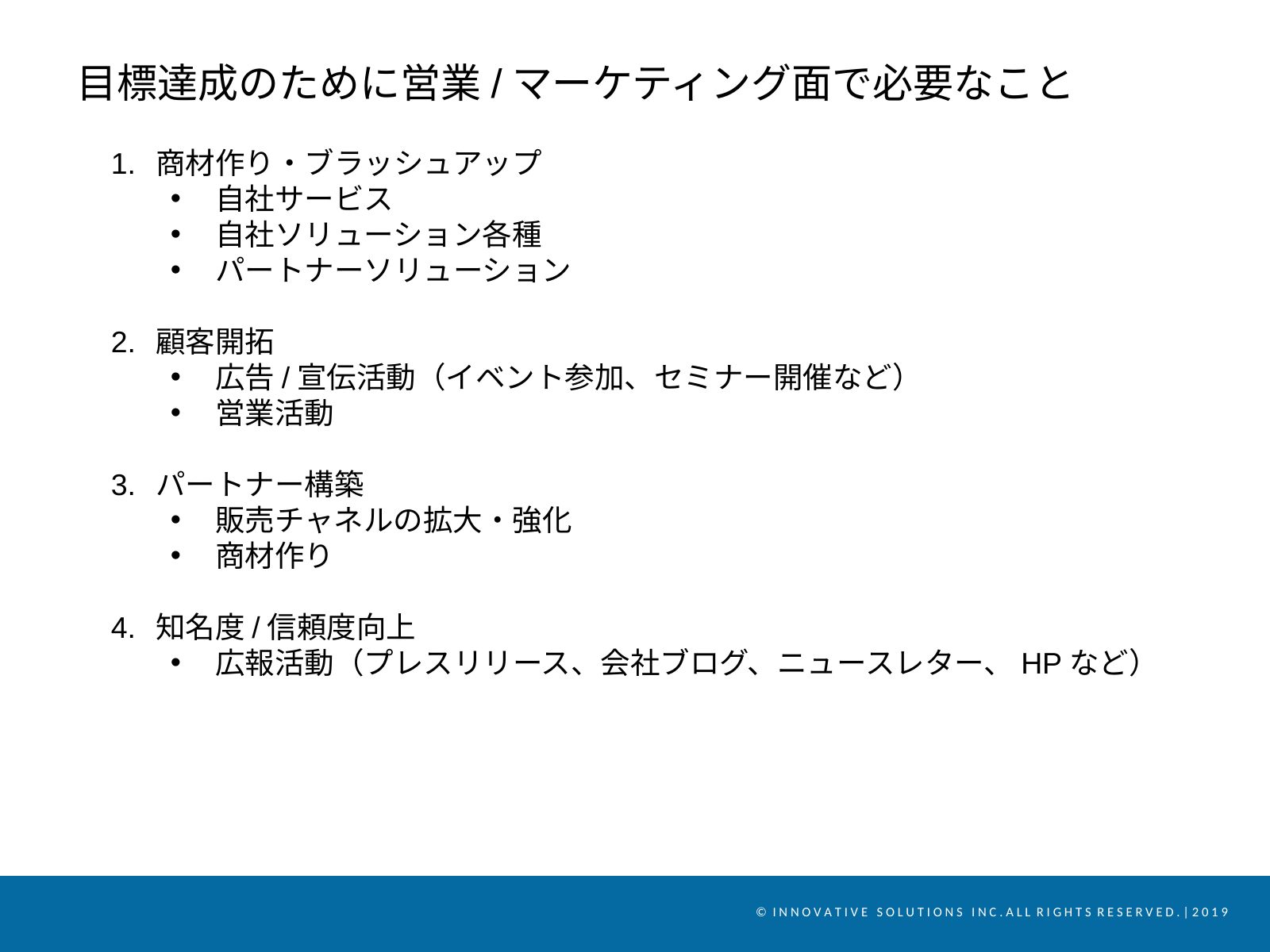

目標達成のために営業/マーケティング面で必要なこと
商材作り・ブラッシュアップ
自社サービス
自社ソリューション各種
パートナーソリューション

顧客開拓
広告/宣伝活動（イベント参加、セミナー開催など）
営業活動

パートナー構築
販売チャネルの拡大・強化
商材作り

知名度/信頼度向上
広報活動（プレスリリース、会社ブログ、ニュースレター、HPなど）

©  I N N O V A T I V E   S O L U T I O N S   I N C . A L L  R I G H T S  R E S E R V E D . | 2 0 1 9